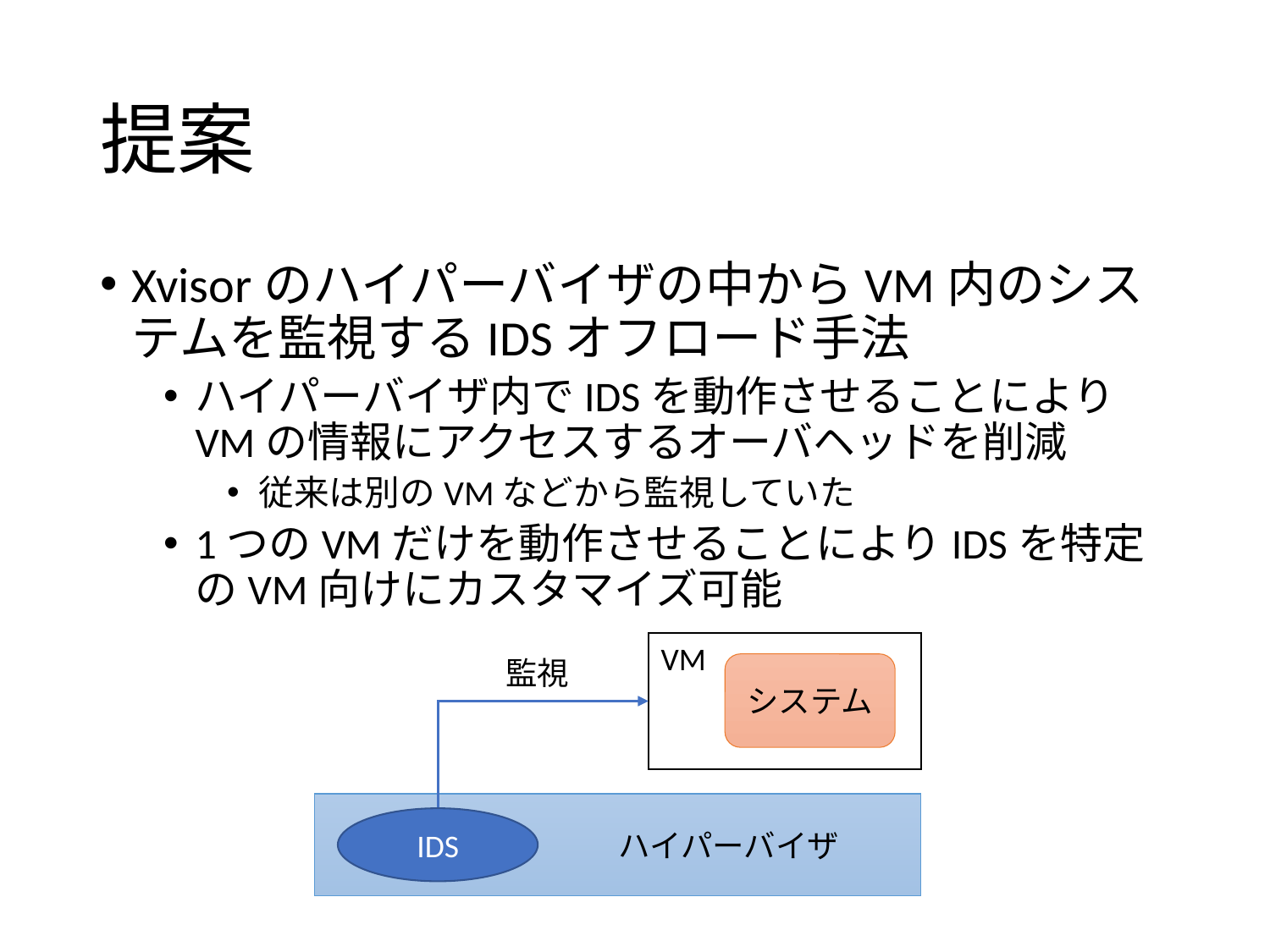

# 提案
Xvisorのハイパーバイザの中からVM内のシステムを監視するIDSオフロード手法
ハイパーバイザ内でIDSを動作させることによりVMの情報にアクセスするオーバヘッドを削減
従来は別のVMなどから監視していた
1つのVMだけを動作させることによりIDSを特定のVM向けにカスタマイズ可能
VM
監視
システム
　　　　　　　ハイパーバイザ
IDS